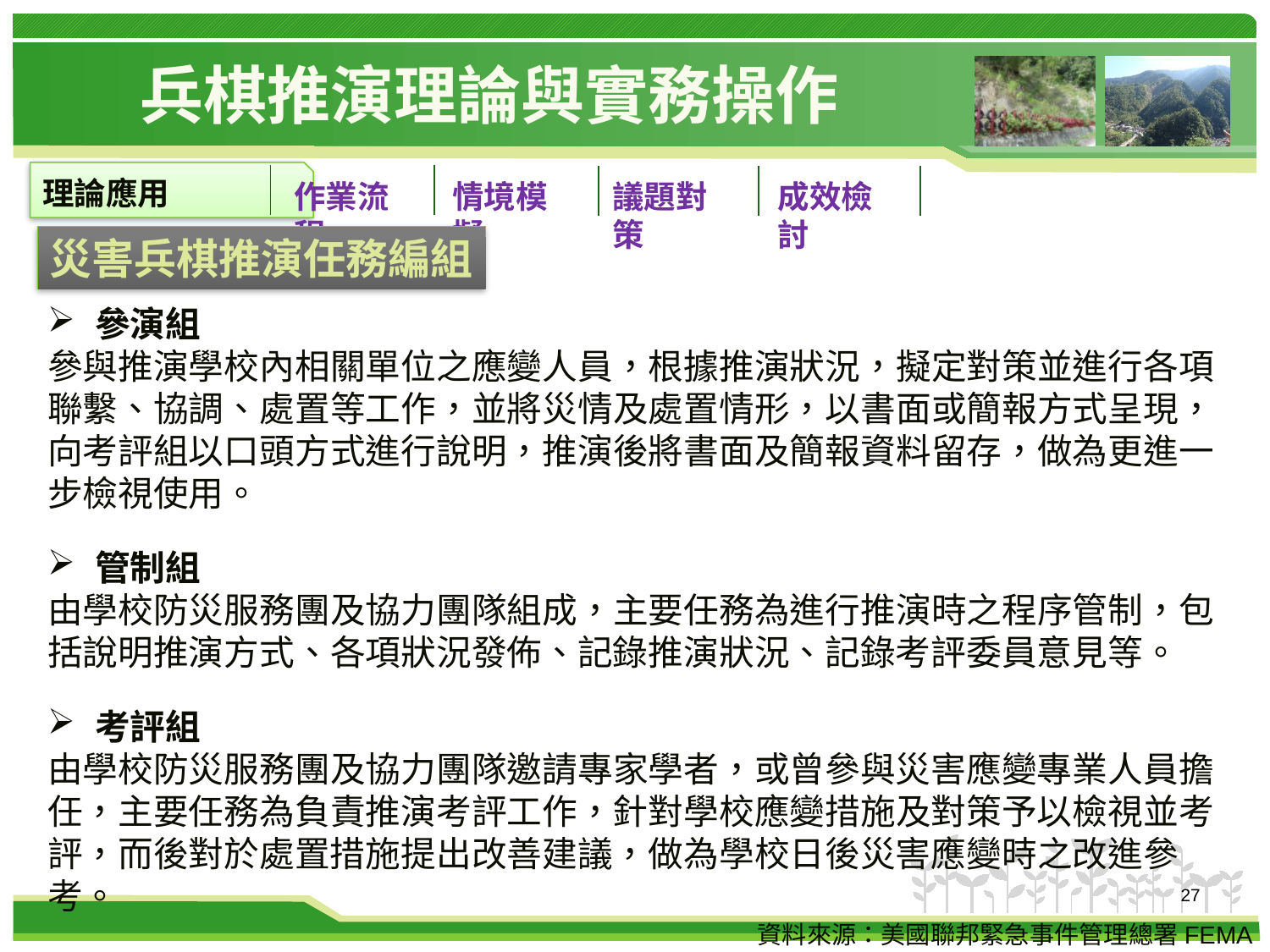

# 兵棋推演理論與實務操作
理論應用
作業流程
情境模擬
議題對策
成效檢討
災害兵棋推演任務編組
參演組
參與推演學校內相關單位之應變人員，根據推演狀況，擬定對策並進行各項聯繫、協調、處置等工作，並將災情及處置情形，以書面或簡報方式呈現，向考評組以口頭方式進行說明，推演後將書面及簡報資料留存，做為更進一步檢視使用。
管制組
由學校防災服務團及協力團隊組成，主要任務為進行推演時之程序管制，包括說明推演方式、各項狀況發佈、記錄推演狀況、記錄考評委員意見等。
考評組
由學校防災服務團及協力團隊邀請專家學者，或曾參與災害應變專業人員擔任，主要任務為負責推演考評工作，針對學校應變措施及對策予以檢視並考評，而後對於處置措施提出改善建議，做為學校日後災害應變時之改進參考。
27
資料來源：美國聯邦緊急事件管理總署FEMA